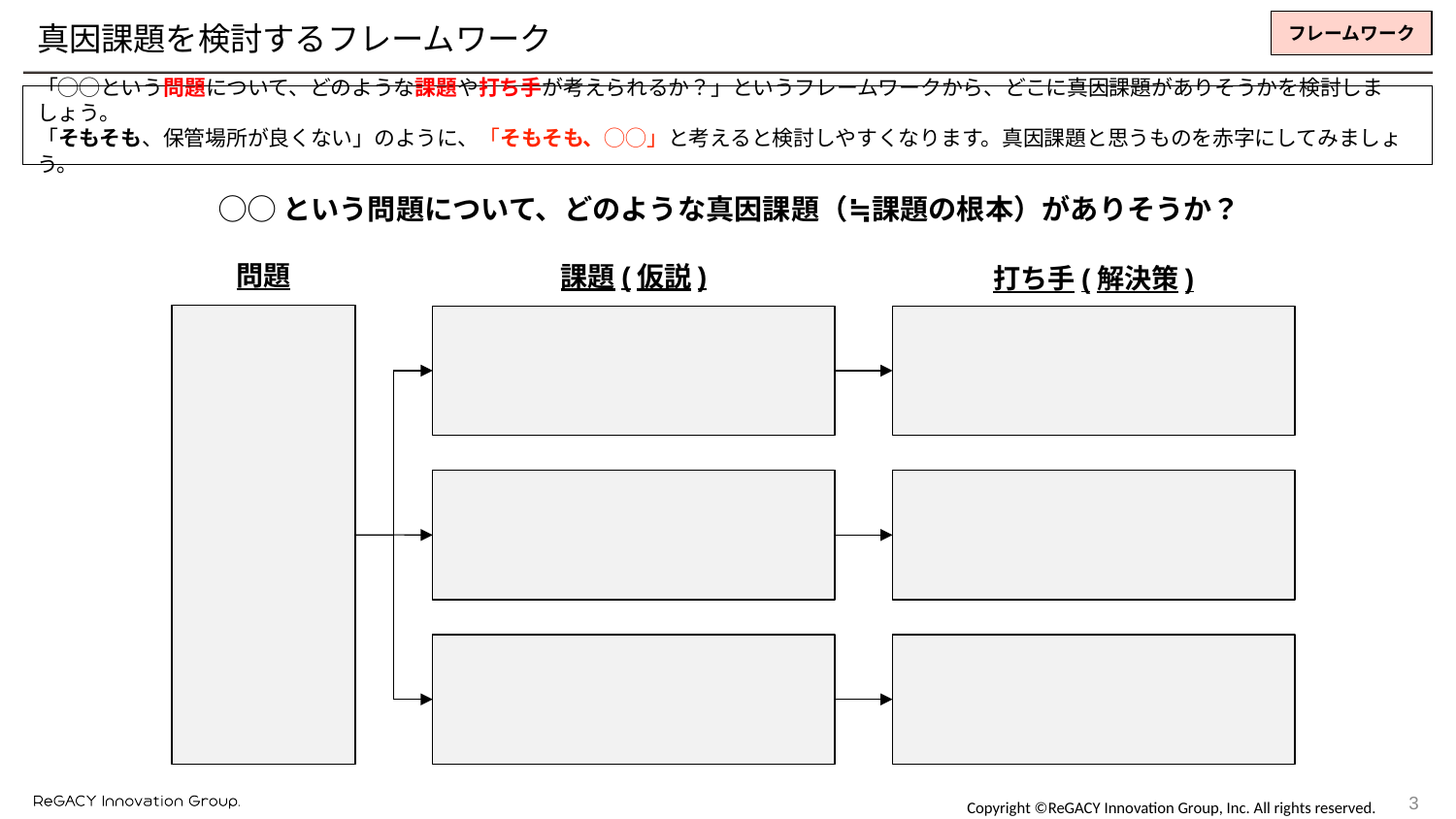

フレームワーク
真因課題を検討するフレームワーク
「◯◯という問題について、どのような課題や打ち手が考えられるか？」というフレームワークから、どこに真因課題がありそうかを検討しましょう。
「そもそも、保管場所が良くない」のように、「そもそも、◯◯」と考えると検討しやすくなります。真因課題と思うものを赤字にしてみましょう。
◯◯という問題について、どのような真因課題（≒課題の根本）がありそうか？
問題
課題(仮説)
打ち手(解決策)

3